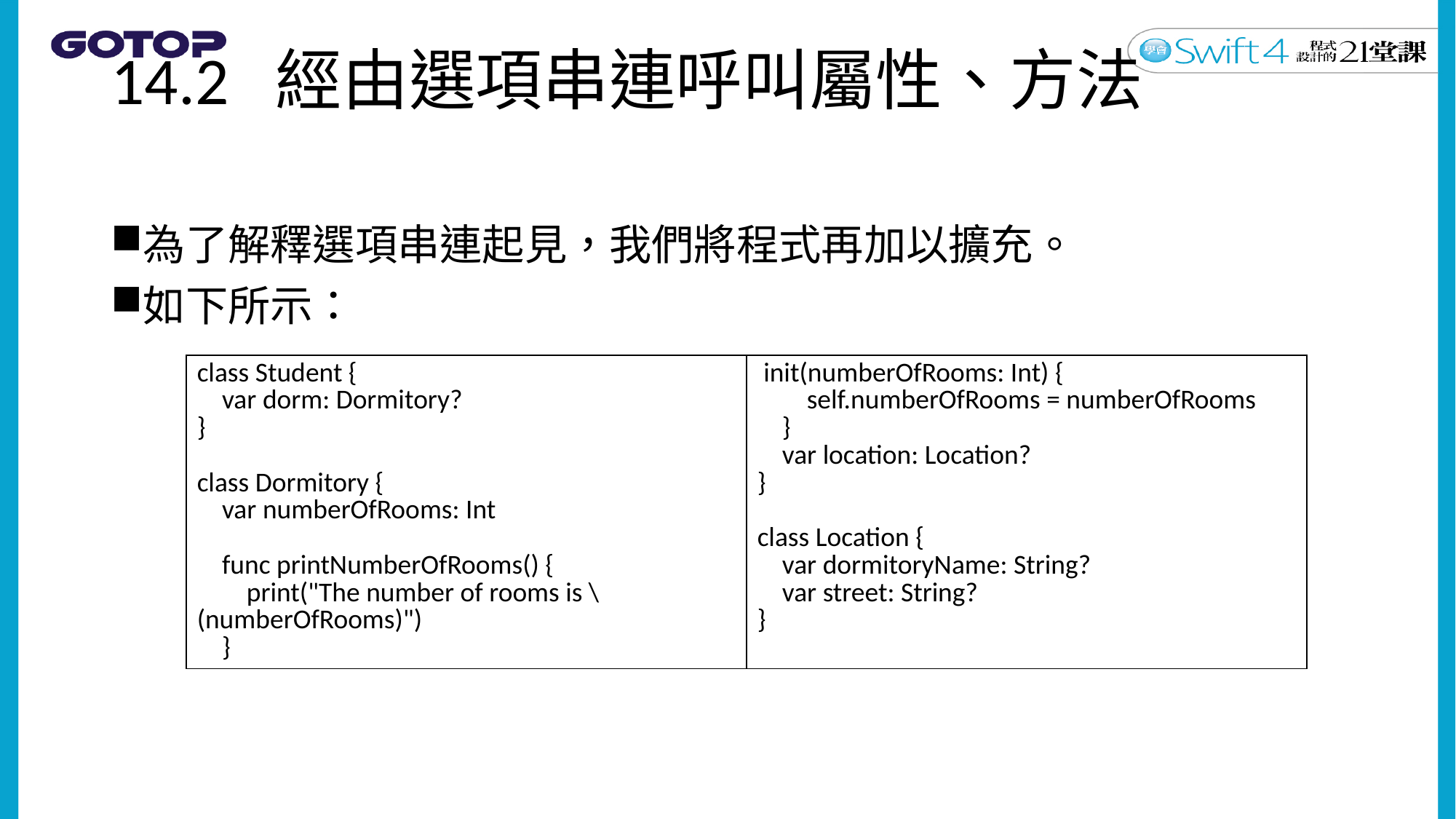

# 14.2  經由選項串連呼叫屬性、方法
為了解釋選項串連起見，我們將程式再加以擴充。
如下所示：

| class Student { var dorm: Dormitory? }   class Dormitory { var numberOfRooms: Int   func printNumberOfRooms() { print("The number of rooms is \(numberOfRooms)") } | init(numberOfRooms: Int) { self.numberOfRooms = numberOfRooms } var location: Location? }   class Location { var dormitoryName: String? var street: String? } |
| --- | --- |